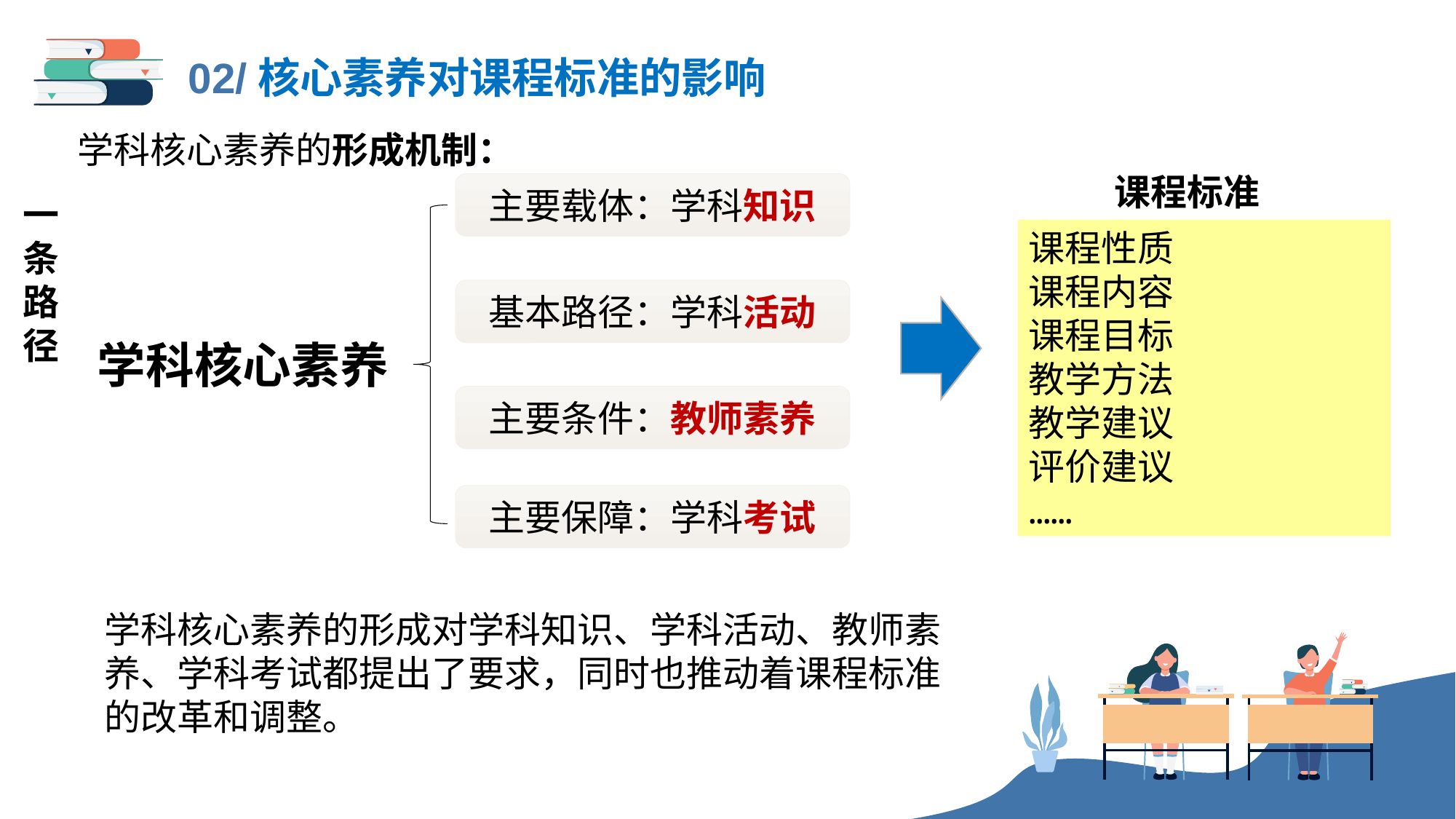

02/核心素养对课程标准的影响
学科核心素养的形成机制：
课程标准
主要载体：学科知识
一条路径

课程性质
课程内容
课程目标
教学方法
教学建议
评价建议
……
基本路径：学科活动

学科核心素养
主要条件：教师素养
主要保障：学科考试
学科核心素养的形成对学科知识、学科活动、教师素养、学科考试都提出了要求，同时也推动着课程标准的改革和调整。